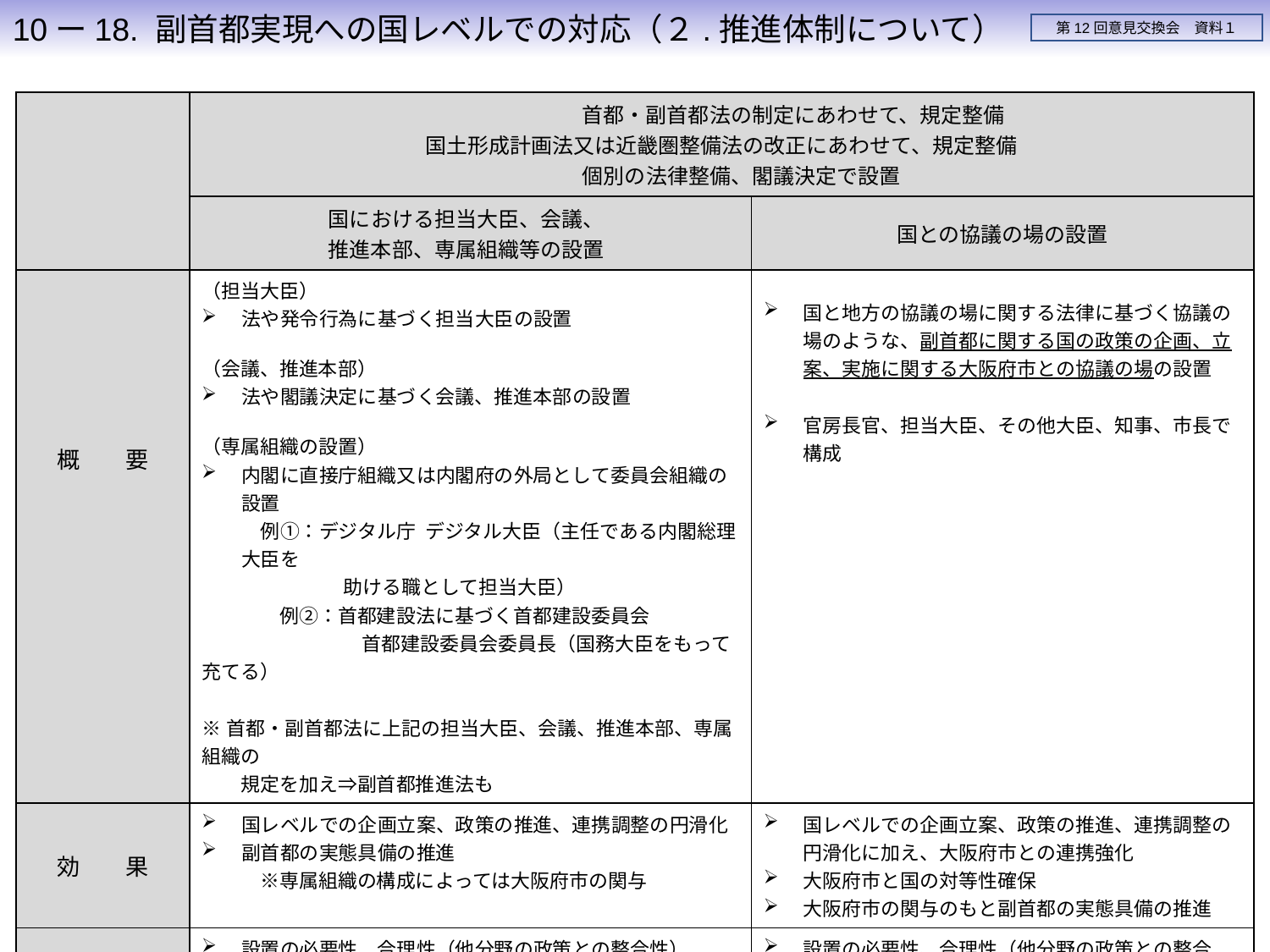

10ー18. 副首都実現への国レベルでの対応（２.推進体制について）
第12回意見交換会　資料１
|  | 首都・副首都法の制定にあわせて、規定整備 国土形成計画法又は近畿圏整備法の改正にあわせて、規定整備 　　　　　　　　　　　　　　　　　　個別の法律整備、閣議決定で設置 |  |
| --- | --- | --- |
|  | 国における担当大臣、会議、 　　　　　　推進本部、専属組織等の設置 | 国との協議の場の設置 |
| 概　　要 | （担当大臣） 法や発令行為に基づく担当大臣の設置 （会議、推進本部） 法や閣議決定に基づく会議、推進本部の設置 （専属組織の設置） 内閣に直接庁組織又は内閣府の外局として委員会組織の設置 　例①：デジタル庁 デジタル大臣（主任である内閣総理大臣を 　　　　　 助ける職として担当大臣） 　　　　例②：首都建設法に基づく首都建設委員会 　　　　　　　　 首都建設委員会委員長（国務大臣をもって充てる） 　　　　　　　 ※首都・副首都法に上記の担当大臣、会議、推進本部、専属組織の 　　規定を加え⇒副首都推進法も | 国と地方の協議の場に関する法律に基づく協議の場のような、副首都に関する国の政策の企画、立案、実施に関する大阪府市との協議の場の設置 　　 官房長官、担当大臣、その他大臣、知事、市長で構成 |
| 効　　果 | 国レベルでの企画立案、政策の推進、連携調整の円滑化 副首都の実態具備の推進 　　　※専属組織の構成によっては大阪府市の関与 | 国レベルでの企画立案、政策の推進、連携調整の円滑化に加え、大阪府市との連携強化 大阪府市と国の対等性確保 大阪府市の関与のもと副首都の実態具備の推進 |
| 課　　題 | 設置の必要性、合理性（他分野の政策との整合性） 国の具体的な政策、特に経済産業政策への連動性 会議等の根拠となる閣議決定や担当大臣ポストの継続性 関西各府県市、さらにその他地域の理解 | 設置の必要性、合理性（他分野の政策との整合性） 国の具体的な政策、特に経済産業政策への連動性 関西各府県市、さらにその他地域の理解 |